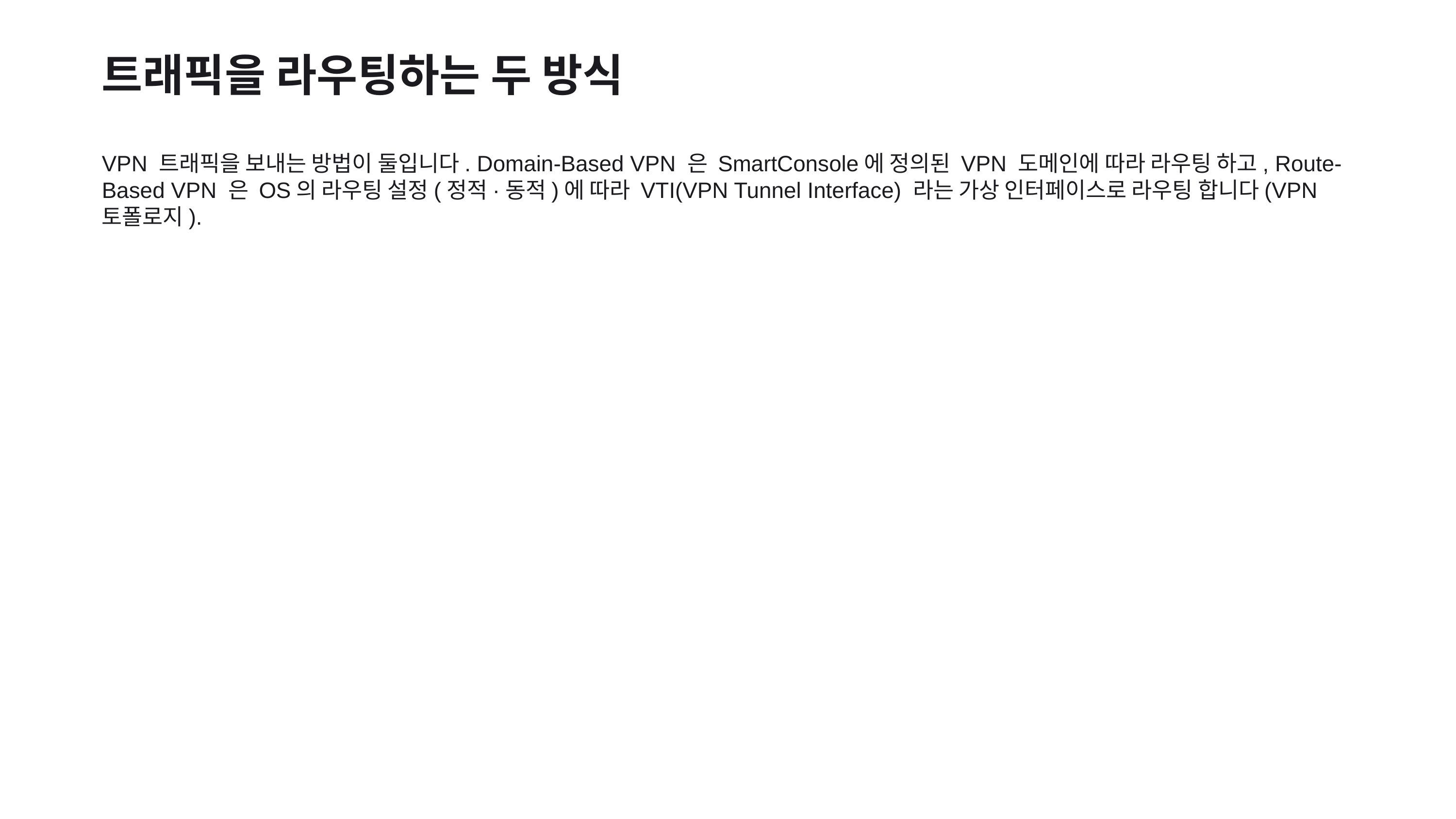

트래픽을 라우팅하는 두 방식
VPN 트래픽을 보내는 방법이 둘입니다. Domain-Based VPN 은 SmartConsole에 정의된 VPN 도메인에 따라 라우팅 하고, Route-Based VPN 은 OS의 라우팅 설정(정적·동적)에 따라 VTI(VPN Tunnel Interface) 라는 가상 인터페이스로 라우팅 합니다(VPN 토폴로지).